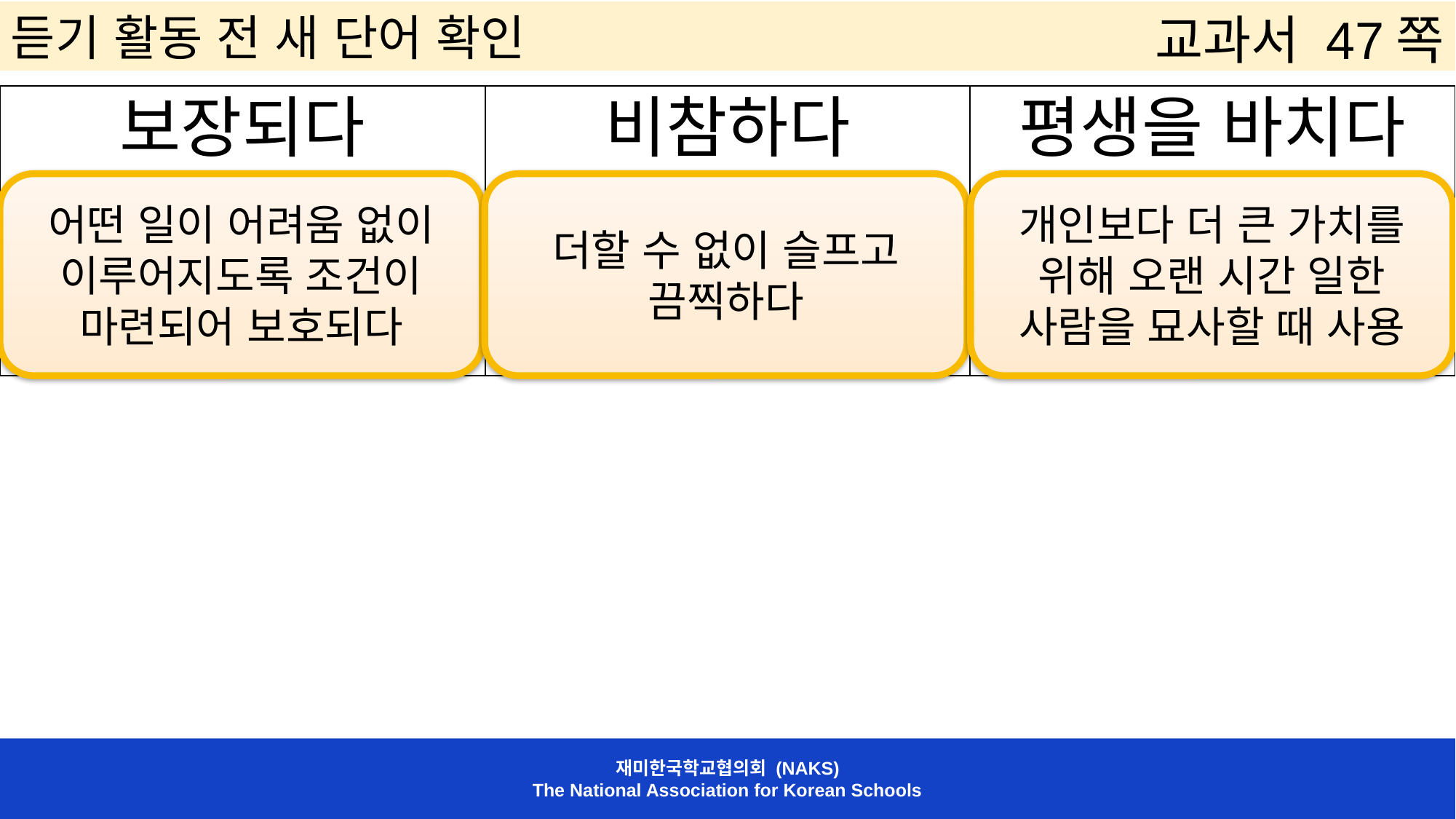

듣기 활동 전 새 단어 확인
교과서 47쪽
| 보장되다 | 비참하다 | 평생을 바치다 |
| --- | --- | --- |
더할 수 없이 슬프고 끔찍하다
개인보다 더 큰 가치를 위해 오랜 시간 일한 사람을 묘사할 때 사용
어떤 일이 어려움 없이 이루어지도록 조건이 마련되어 보호되다
재미한국학교협의회 (NAKS)
The National Association for Korean Schools